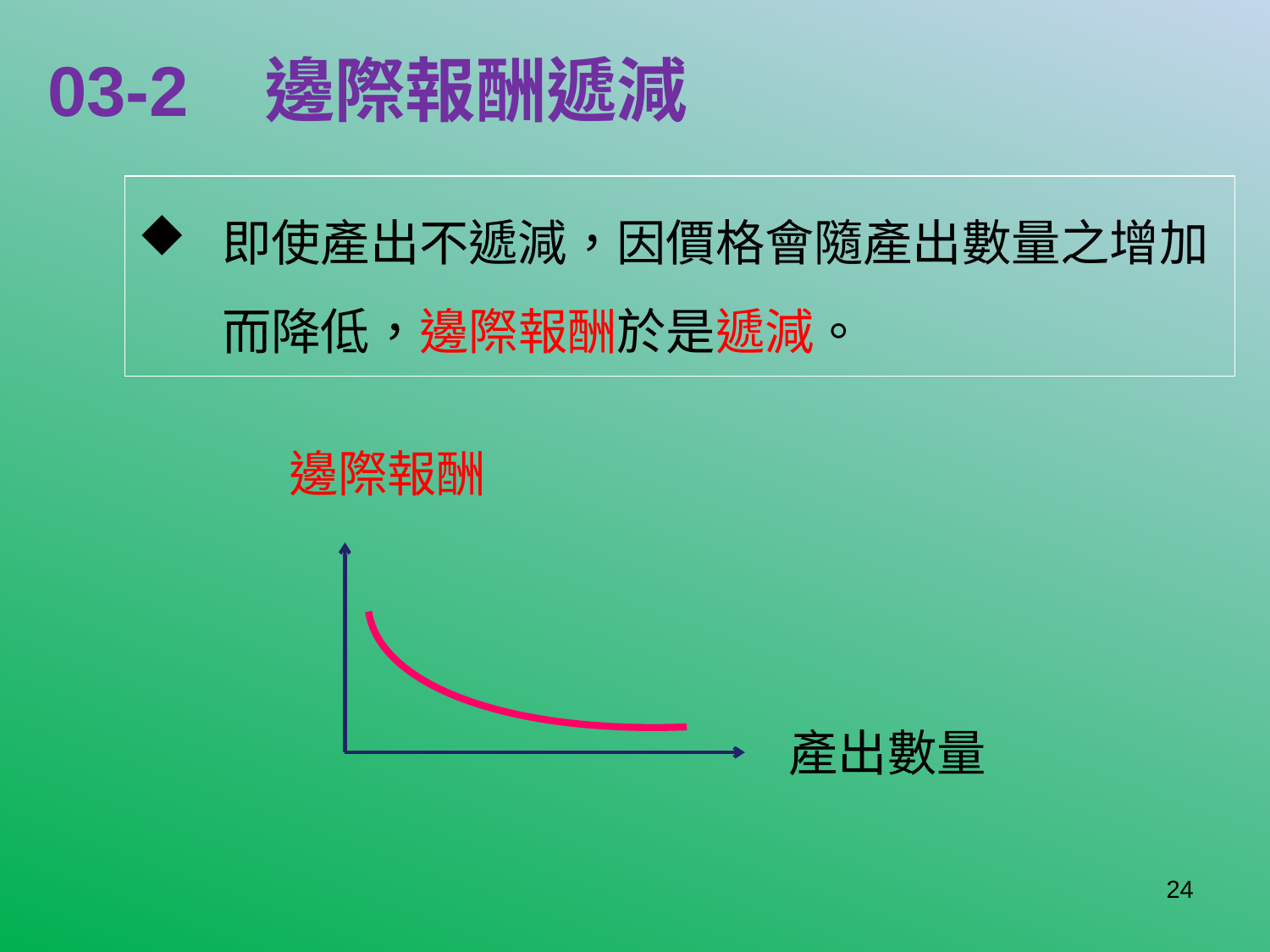

# 03-2   邊際報酬遞減
即使產出不遞減，因價格會隨產出數量之增加而降低，邊際報酬於是遞減。

邊際報酬
產出數量
24